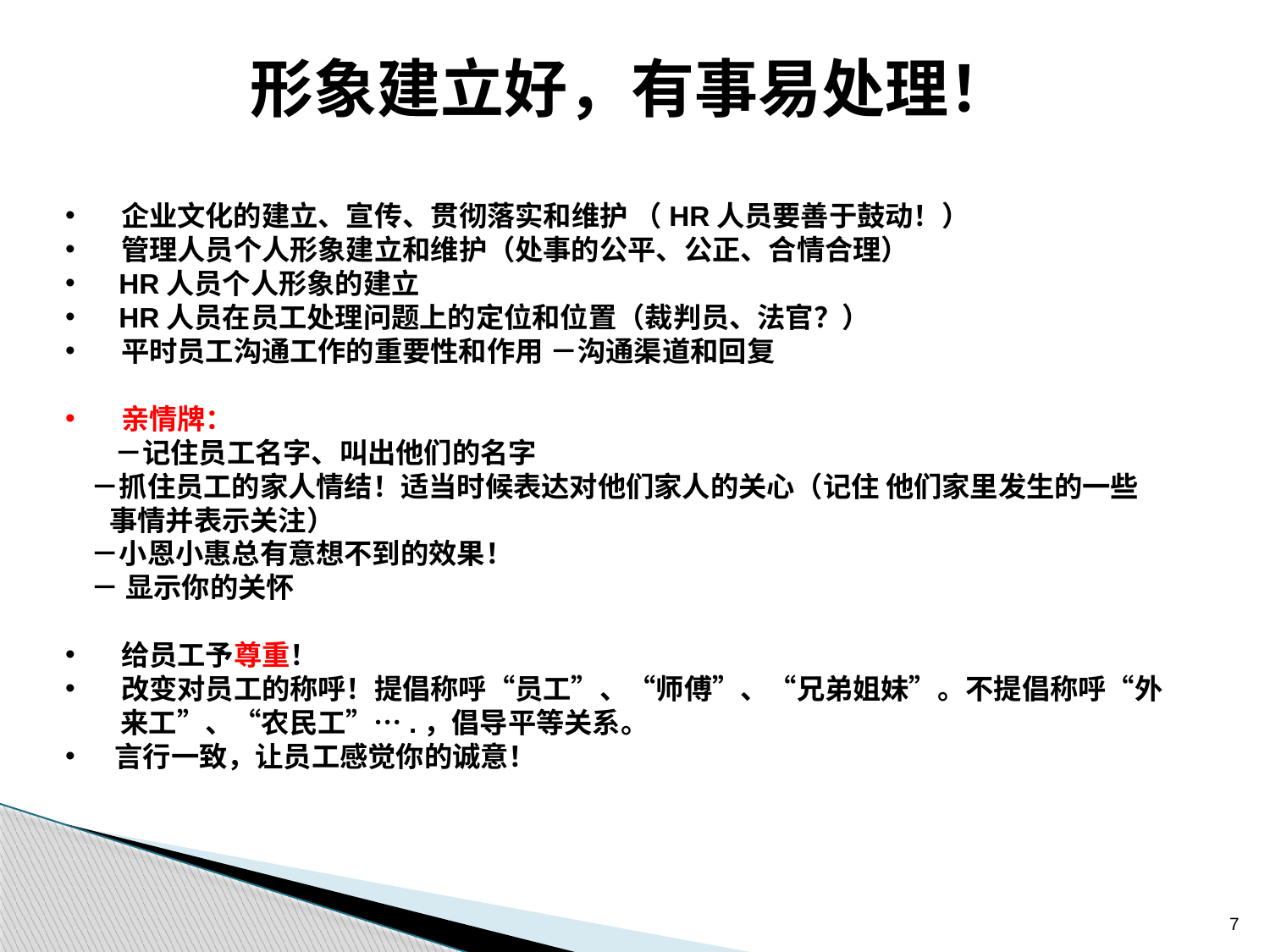

形象建立好，有事易处理！
   企业文化的建立、宣传、贯彻落实和维护 （HR人员要善于鼓动！）
   管理人员个人形象建立和维护（处事的公平、公正、合情合理）
   HR人员个人形象的建立
   HR人员在员工处理问题上的定位和位置（裁判员、法官？）
   平时员工沟通工作的重要性和作用 －沟通渠道和回复

   亲情牌：
   －记住员工名字、叫出他们的名字
   －抓住员工的家人情结！适当时候表达对他们家人的关心（记住 他们家里发生的一些
       事情并表示关注）
   －小恩小惠总有意想不到的效果！
   － 显示你的关怀

   给员工予尊重！
   改变对员工的称呼！提倡称呼“员工”、“师傅”、“兄弟姐妹”。不提倡称呼“外
    来工”、“农民工”….，倡导平等关系。
  言行一致，让员工感觉你的诚意！
7